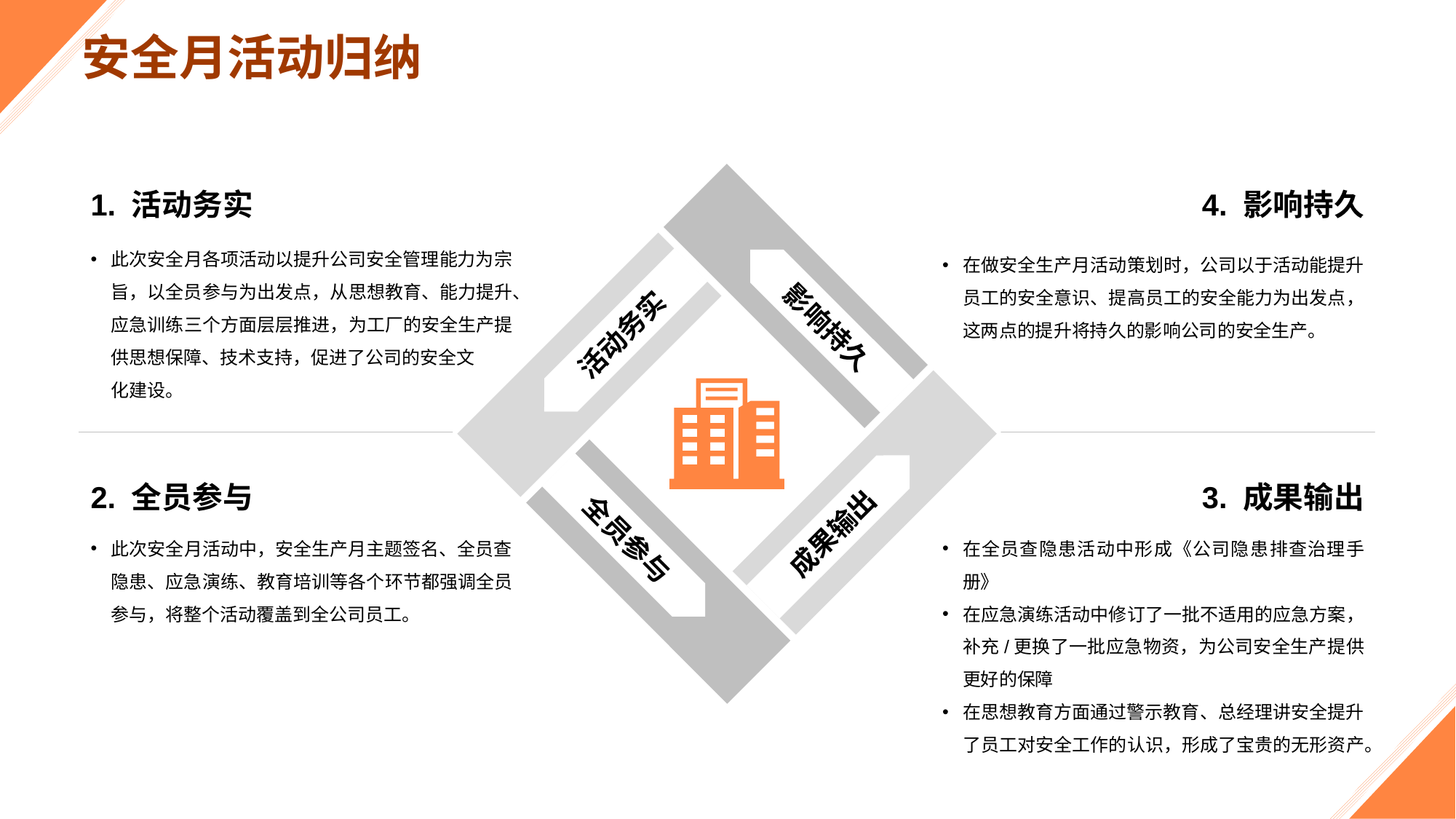

安全月活动归纳
1. 活动务实
此次安全月各项活动以提升公司安全管理能力为宗旨，以全员参与为出发点，从思想教育、能力提升、应急训练三个方面层层推进，为工厂的安全生产提供思想保障、技术支持，促进了公司的安全文
    化建设。
4. 影响持久
在做安全生产月活动策划时，公司以于活动能提升员工的安全意识、提高员工的安全能力为出发点，这两点的提升将持久的影响公司的安全生产。

影响持久
活动务实

2. 全员参与
此次安全月活动中，安全生产月主题签名、全员查隐患、应急演练、教育培训等各个环节都强调全员参与，将整个活动覆盖到全公司员工。
3. 成果输出
在全员查隐患活动中形成《公司隐患排查治理手册》
在应急演练活动中修订了一批不适用的应急方案，补充/更换了一批应急物资，为公司安全生产提供更好的保障
在思想教育方面通过警示教育、总经理讲安全提升了员工对安全工作的认识，形成了宝贵的无形资产。
成果输出
全员参与